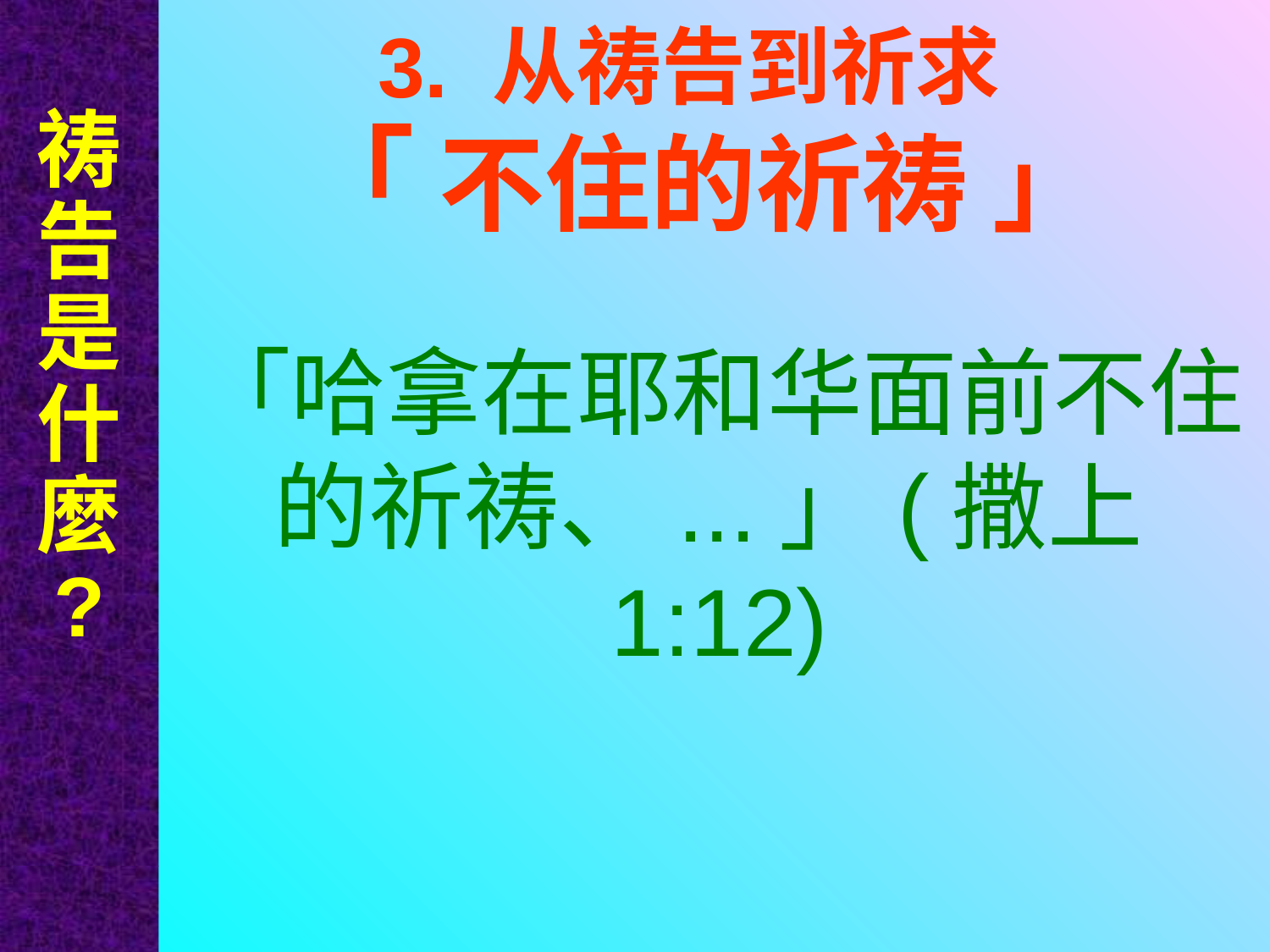

祷告是什麼
?

# 3. 从祷告到祈求 「 不住的祈祷 」
「哈拿在耶和华面前不住的祈祷、...」(撒上1:12)